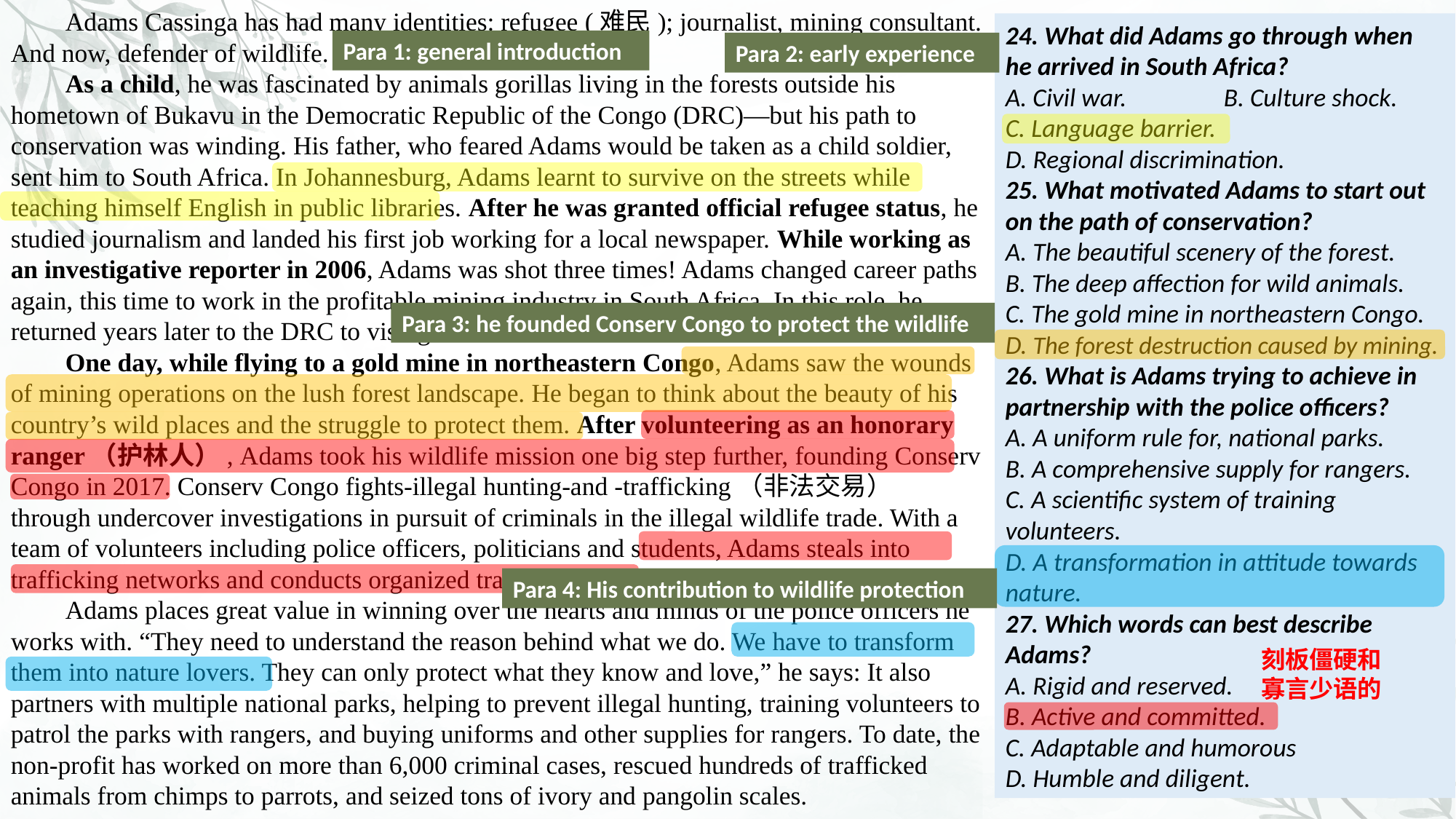

Adams Cassinga has had many identities: refugee (难民); journalist, mining consultant. And now, defender of wildlife.
As a child, he was fascinated by animals gorillas living in the forests outside his hometown of Bukavu in the Democratic Republic of the Congo (DRC)—but his path to conservation was winding. His father, who feared Adams would be taken as a child soldier, sent him to South Africa. In Johannesburg, Adams learnt to survive on the streets while teaching himself English in public libraries. After he was granted official refugee status, he studied journalism and landed his first job working for a local newspaper. While working as an investigative reporter in 2006, Adams was shot three times! Adams changed career paths again, this time to work in the profitable mining industry in South Africa. In this role, he returned years later to the DRC to visit gold mines.
One day, while flying to a gold mine in northeastern Congo, Adams saw the wounds of mining operations on the lush forest landscape. He began to think about the beauty of his country’s wild places and the struggle to protect them. After volunteering as an honorary ranger（护林人）, Adams took his wildlife mission one big step further, founding Conserv Congo in 2017. Conserv Congo fights-illegal hunting-and -trafficking（非法交易） through undercover investigations in pursuit of criminals in the illegal wildlife trade. With a team of volunteers including police officers, politicians and students, Adams steals into trafficking networks and conducts organized traps with the authorities.
Adams places great value in winning over the hearts and minds of the police officers he works with. “They need to understand the reason behind what we do. We have to transform them into nature lovers. They can only protect what they know and love,” he says: It also partners with multiple national parks, helping to prevent illegal hunting, training volunteers to patrol the parks with rangers, and buying uniforms and other supplies for rangers. To date, the non-profit has worked on more than 6,000 criminal cases, rescued hundreds of trafficked animals from chimps to parrots, and seized tons of ivory and pangolin scales.
24. What did Adams go through when he arrived in South Africa?
A. Civil war.	B. Culture shock.
C. Language barrier.
D. Regional discrimination.
25. What motivated Adams to start out on the path of conservation?
A. The beautiful scenery of the forest.
B. The deep affection for wild animals.
C. The gold mine in northeastern Congo.
D. The forest destruction caused by mining.
26. What is Adams trying to achieve in partnership with the police officers?
A. A uniform rule for, national parks.
B. A comprehensive supply for rangers.
C. A scientific system of training volunteers.
D. A transformation in attitude towards nature.
27. Which words can best describe Adams?
A. Rigid and reserved.
B. Active and committed.
C. Adaptable and humorous
D. Humble and diligent.
Para 1: general introduction
Para 2: early experience

Para 3: he founded Conserv Congo to protect the wildlife

Para 4: His contribution to wildlife protection

刻板僵硬和
寡言少语的